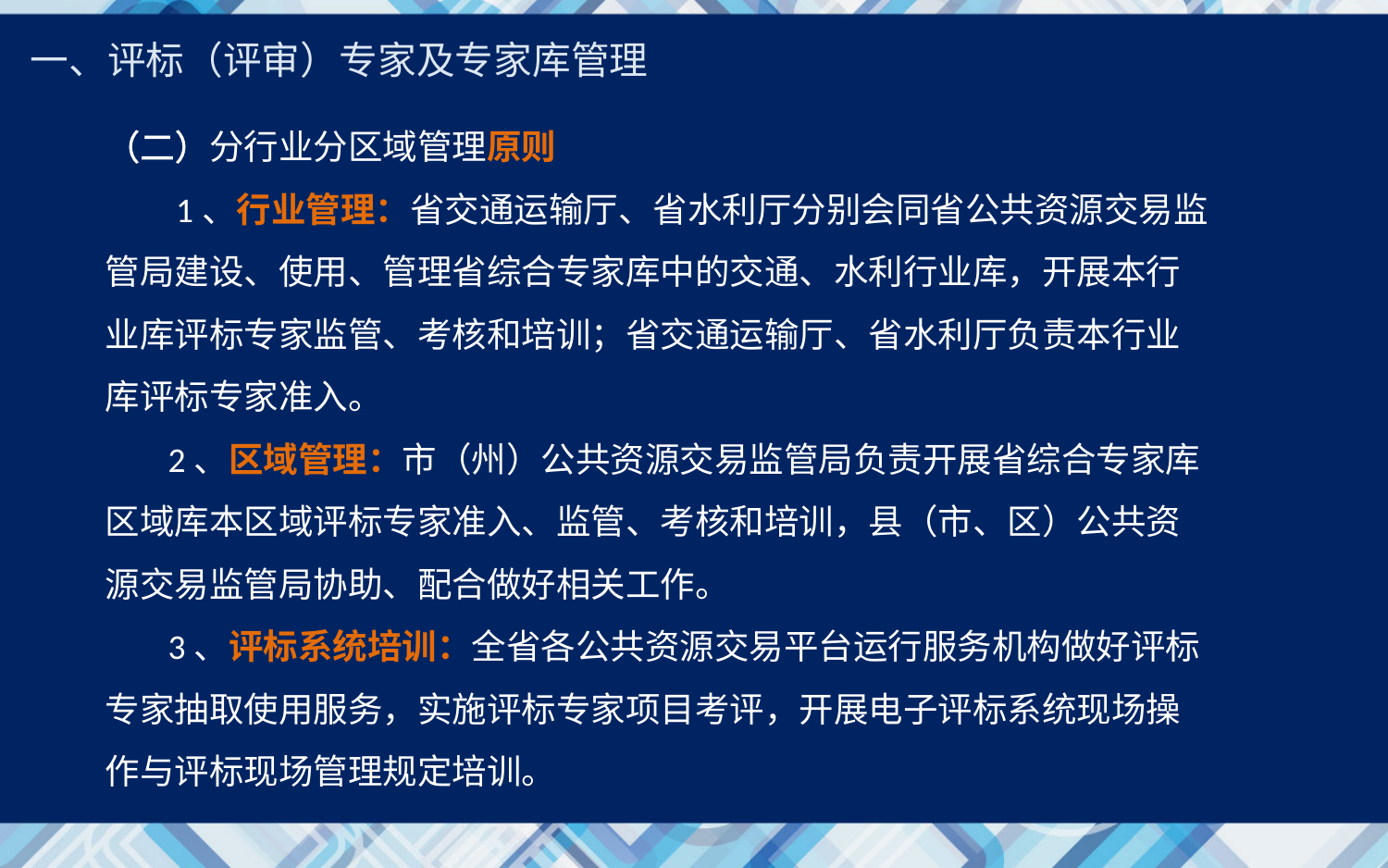

一、评标（评审）专家及专家库管理
（二）分行业分区域管理原则
         1、行业管理：省交通运输厅、省水利厅分别会同省公共资源交易监管局建设、使用、管理省综合专家库中的交通、水利行业库，开展本行业库评标专家监管、考核和培训；省交通运输厅、省水利厅负责本行业库评标专家准入。
        2、区域管理：市（州）公共资源交易监管局负责开展省综合专家库区域库本区域评标专家准入、监管、考核和培训，县（市、区）公共资源交易监管局协助、配合做好相关工作。
        3、评标系统培训：全省各公共资源交易平台运行服务机构做好评标专家抽取使用服务，实施评标专家项目考评，开展电子评标系统现场操作与评标现场管理规定培训。